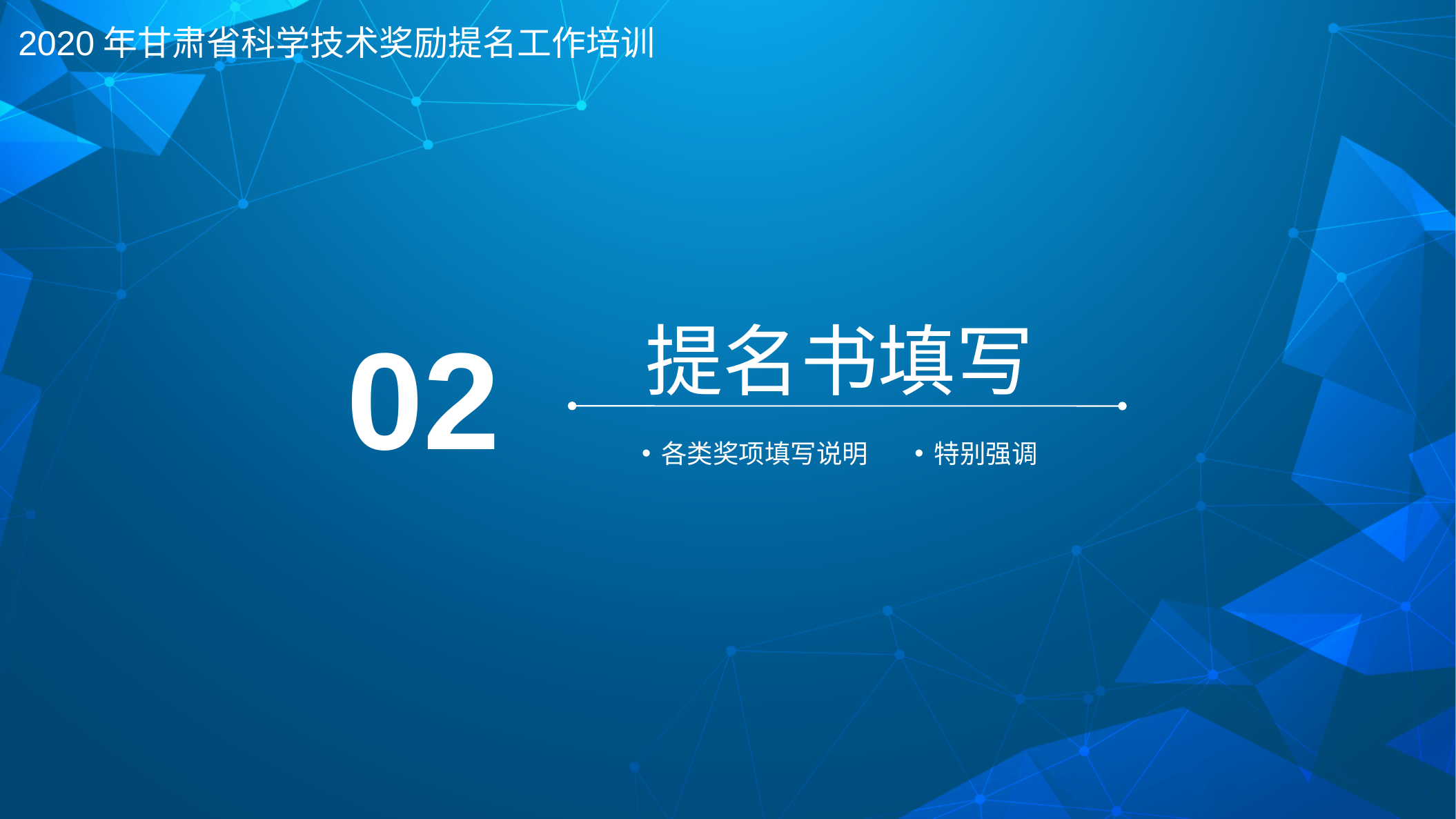

2020年甘肃省科学技术奖励提名工作培训
02
提名书填写

各类奖项填写说明
特别强调
24